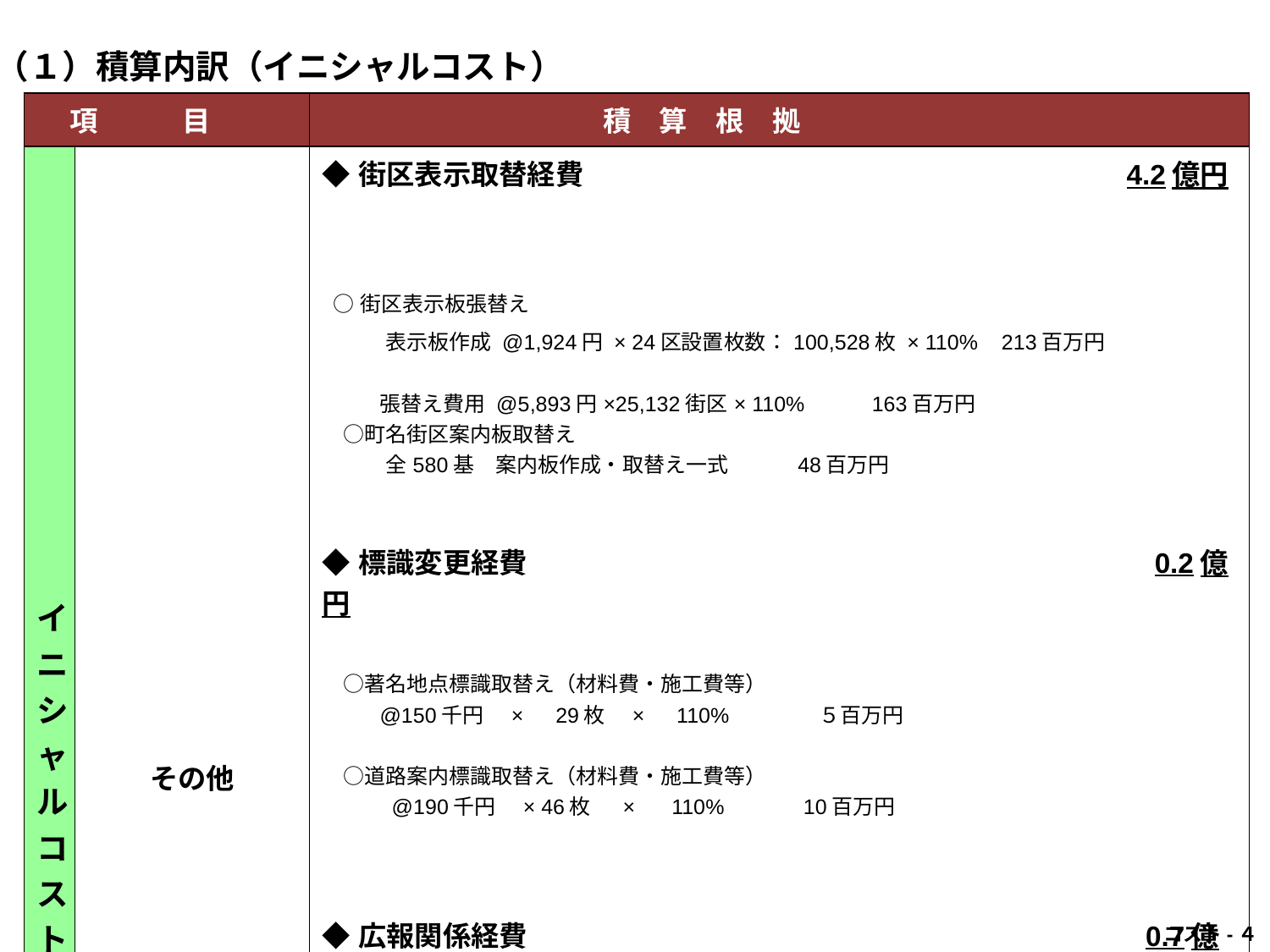

（１）積算内訳（イニシャルコスト）
| 項　　　目 |  | 積　算　根　拠 |
| --- | --- | --- |
| イニシャルコスト | その他 | ◆街区表示取替経費　　　　　　　　　　　　　　　　　　　4.2億円　　　　　　 　　　　　　　　　　　　　　　　　　　　　　　　　　　　　　 　 ○街区表示板張替え 　　　表示板作成 @1,924円 × 24区設置枚数：100,528枚 × 110% 213百万円　　　　　　　　　　　　　　　　　　 　　張替え費用 @5,893円×25,132街区× 110%　 　163百万円 　○町名街区案内板取替え 　　　全580基　案内板作成・取替え一式　　　48百万円　　　　　　　　　　　　　　　　　　　　　　　　　　 　 ◆標識変更経費　　　　　　　　　　　　　　　　　　　　　　0.2億円　　　　　　　　　　　　　　　　　　　　　　　　　　　　　　　　　　　　　　　　 　　　 　○著名地点標識取替え（材料費・施工費等） 　 　@150千円　×　29枚　×　110%　　　　５百万円　　　　　　　　　　　　　　　　　　　　　　　　　　　　　　　　　　　　　　　　　　　　　　　　　　 　○道路案内標識取替え（材料費・施工費等） 　　　@190千円　× 46枚　 ×　 110%　　　 10百万円　 　　　　　　　　　　　　　　　　　　　　　　　　　　　　　　　　　　　　　　　　　　　　　　　　　　　　　　　　　　　　 ◆広報関係経費　　　　　　　　　　　　　　　　　　　　 　0.7億円　　　　　　　　　　　　　　　　　　　　　　　　　　　　　　　　　　　　　　　　　　　 　　　 　　　　　 　○広報誌　印刷費　28百万円 　○広報誌　配布経費 　　　＠25.7円 × 164万件　×110% 　46百万円 　 ◆公印等経費　　　　　　　　　　　　　　　　　　　　　　 0.4億円　　　　　　 　　　　　　　　　　　　　　　　　　　　　　　　　　　　　　　　　　　 　　　　　 　 　○公印、各種消耗品等　 35百万円　 　　　　公印8百万円、各種消耗品（ゴム印等）27百万円 |

 コスト-４